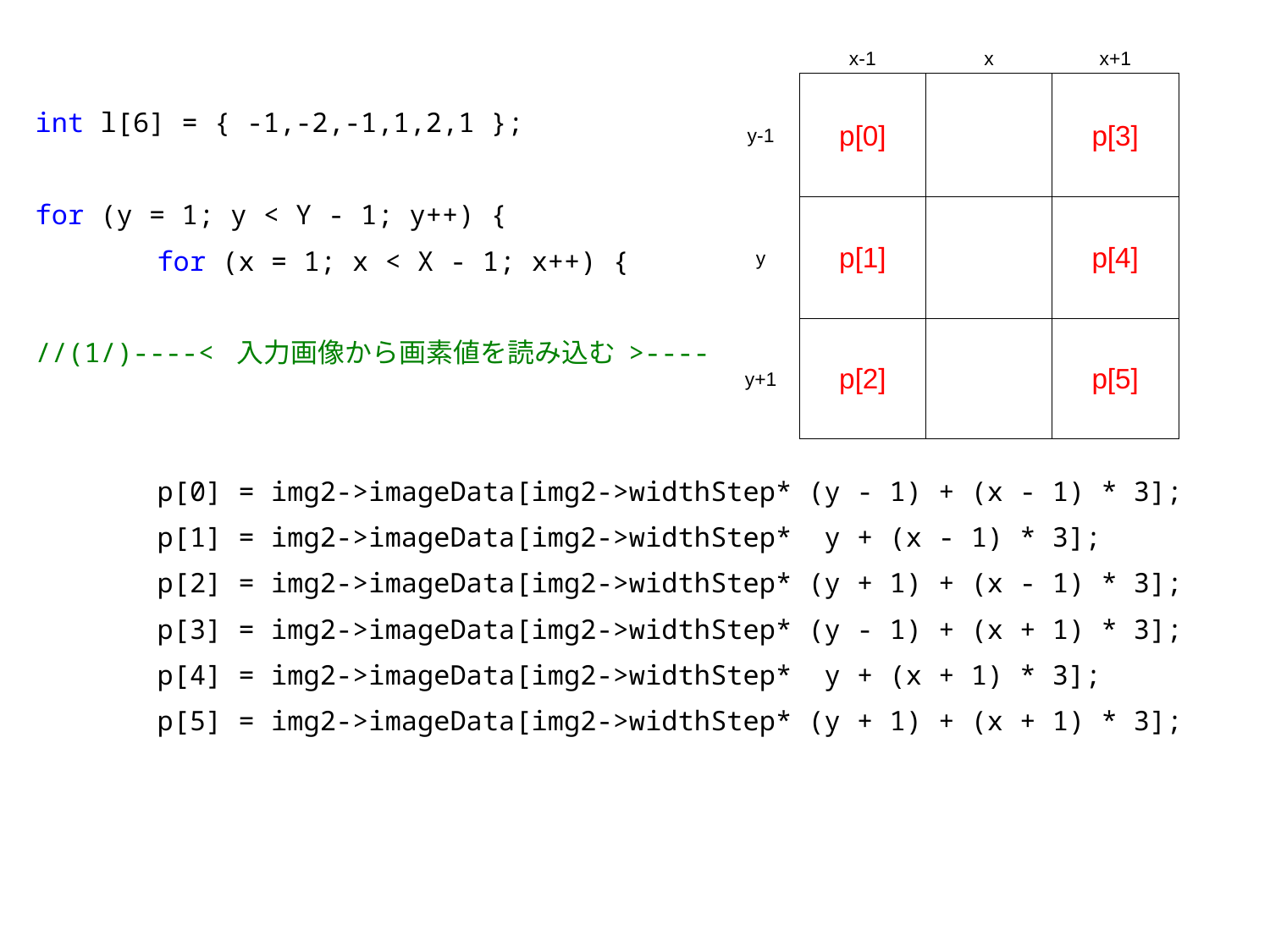

|  | x-1 | x | x+1 |
| --- | --- | --- | --- |
| y-1 | p[0] |  | p[3] |
| y | p[1] |  | p[4] |
| y+1 | p[2] |  | p[5] |
int l[6] = { -1,-2,-1,1,2,1 };

for (y = 1; y < Y - 1; y++) {
	for (x = 1; x < X - 1; x++) {

//(1/)----< 入力画像から画素値を読み込む >----

		p[0] = img2->imageData[img2->widthStep* (y - 1) + (x - 1) * 3];
		p[1] = img2->imageData[img2->widthStep*  y + (x - 1) * 3];
		p[2] = img2->imageData[img2->widthStep* (y + 1) + (x - 1) * 3];
		p[3] = img2->imageData[img2->widthStep* (y - 1) + (x + 1) * 3];
		p[4] = img2->imageData[img2->widthStep*  y + (x + 1) * 3];
		p[5] = img2->imageData[img2->widthStep* (y + 1) + (x + 1) * 3];